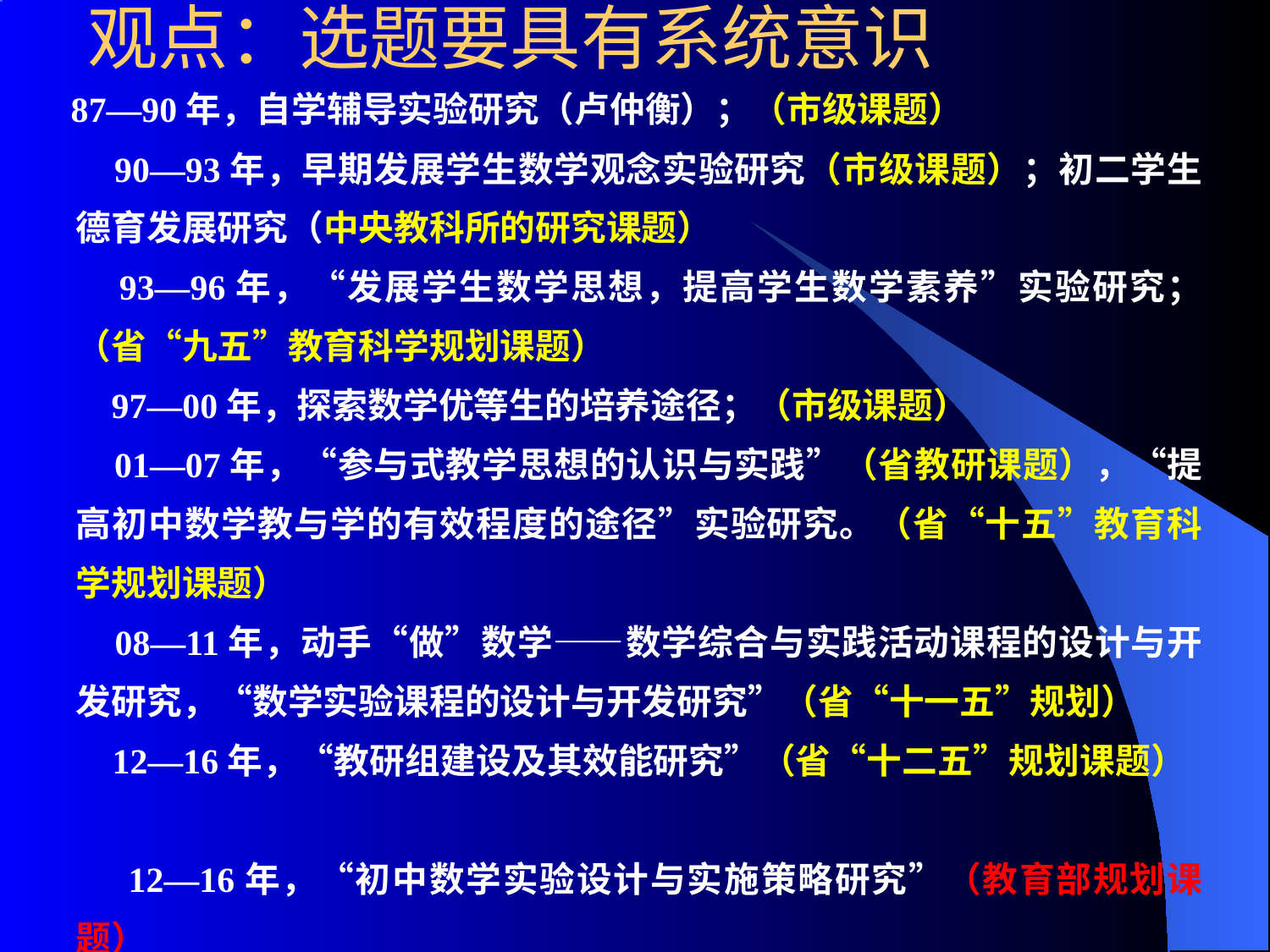

# 观点：选题要具有系统意识
      87—90年，自学辅导实验研究（卢仲衡）；（市级课题）
    90—93年，早期发展学生数学观念实验研究（市级课题）；初二学生德育发展研究（中央教科所的研究课题）
    93—96年，“发展学生数学思想，提高学生数学素养”实验研究；（省“九五”教育科学规划课题）
    97—00年，探索数学优等生的培养途径；（市级课题）
    01—07年，“参与式教学思想的认识与实践”（省教研课题），“提高初中数学教与学的有效程度的途径”实验研究。（省“十五”教育科学规划课题）
    08—11年，动手“做”数学——数学综合与实践活动课程的设计与开发研究，“数学实验课程的设计与开发研究”（省“十一五”规划）
    12—16年，“教研组建设及其效能研究”（省“十二五”规划课题）
     12—16年，“初中数学实验设计与实施策略研究”（教育部规划课题）
    15—17年，“初中数学慢教育的理论与实践研究”（省“十二五”）
    16—18年，“初中数学实验的常态化实施策略研究”（省“十三五”）